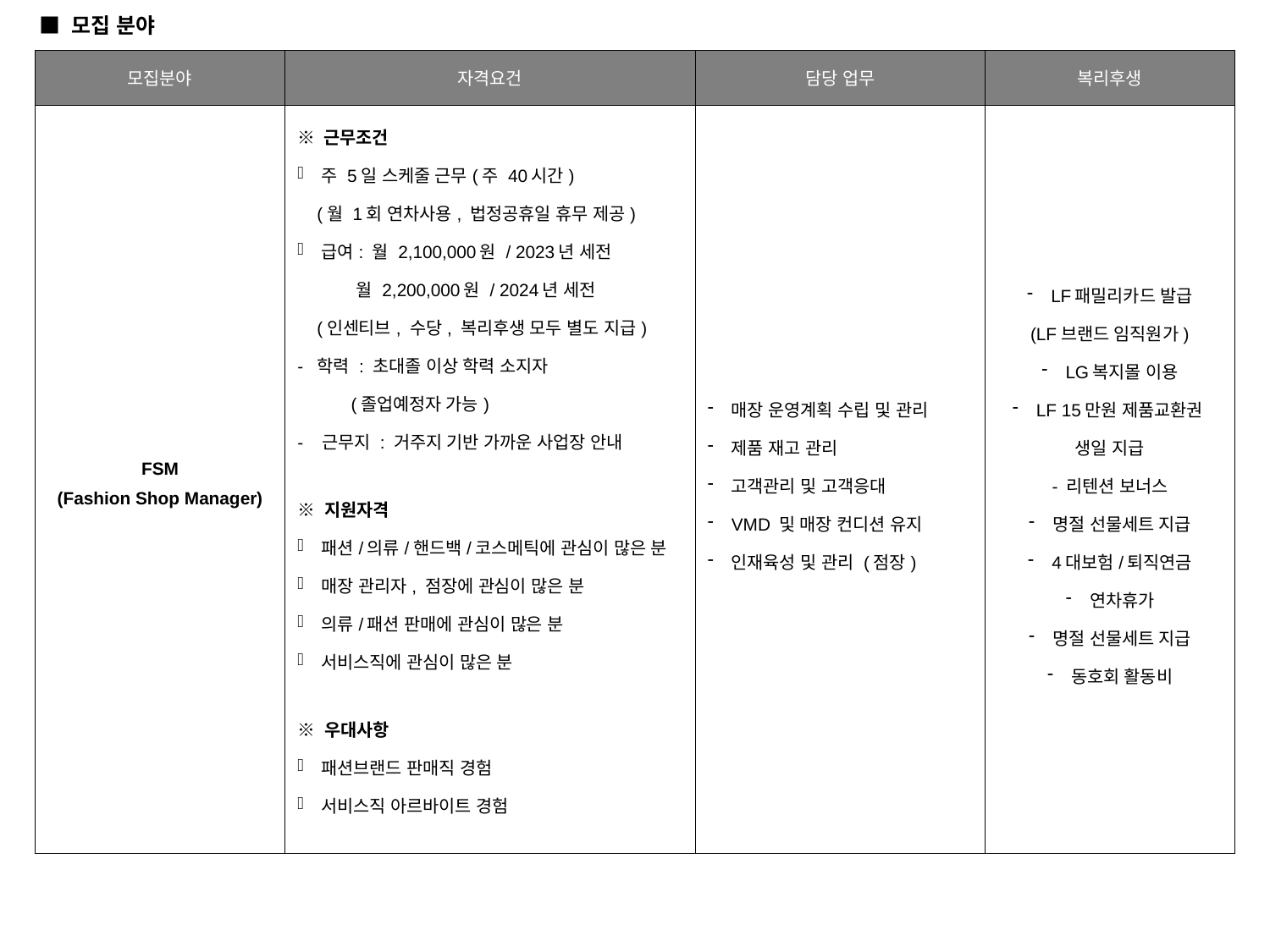

■ 모집 분야
| 모집분야 | 자격요건 | 담당 업무 | 복리후생 |
| --- | --- | --- | --- |
| FSM (Fashion Shop Manager) | ※ 근무조건 주 5일 스케줄 근무(주 40시간) (월 1회 연차사용, 법정공휴일 휴무 제공) 급여: 월 2,100,000원 / 2023년 세전 월 2,200,000원 / 2024년 세전 (인센티브, 수당, 복리후생 모두 별도 지급) - 학력 : 초대졸 이상 학력 소지자 (졸업예정자 가능) - 근무지 : 거주지 기반 가까운 사업장 안내 ※ 지원자격 패션/의류/핸드백/코스메틱에 관심이 많은 분 매장 관리자, 점장에 관심이 많은 분 의류/패션 판매에 관심이 많은 분 서비스직에 관심이 많은 분 ※ 우대사항 패션브랜드 판매직 경험 서비스직 아르바이트 경험 | 매장 운영계획 수립 및 관리 제품 재고 관리 고객관리 및 고객응대 VMD 및 매장 컨디션 유지 인재육성 및 관리 (점장) | LF패밀리카드 발급 (LF브랜드 임직원가) LG복지몰 이용 LF 15만원 제품교환권 생일 지급 - 리텐션 보너스 명절 선물세트 지급 4대보험/퇴직연금 연차휴가 명절 선물세트 지급 동호회 활동비 |